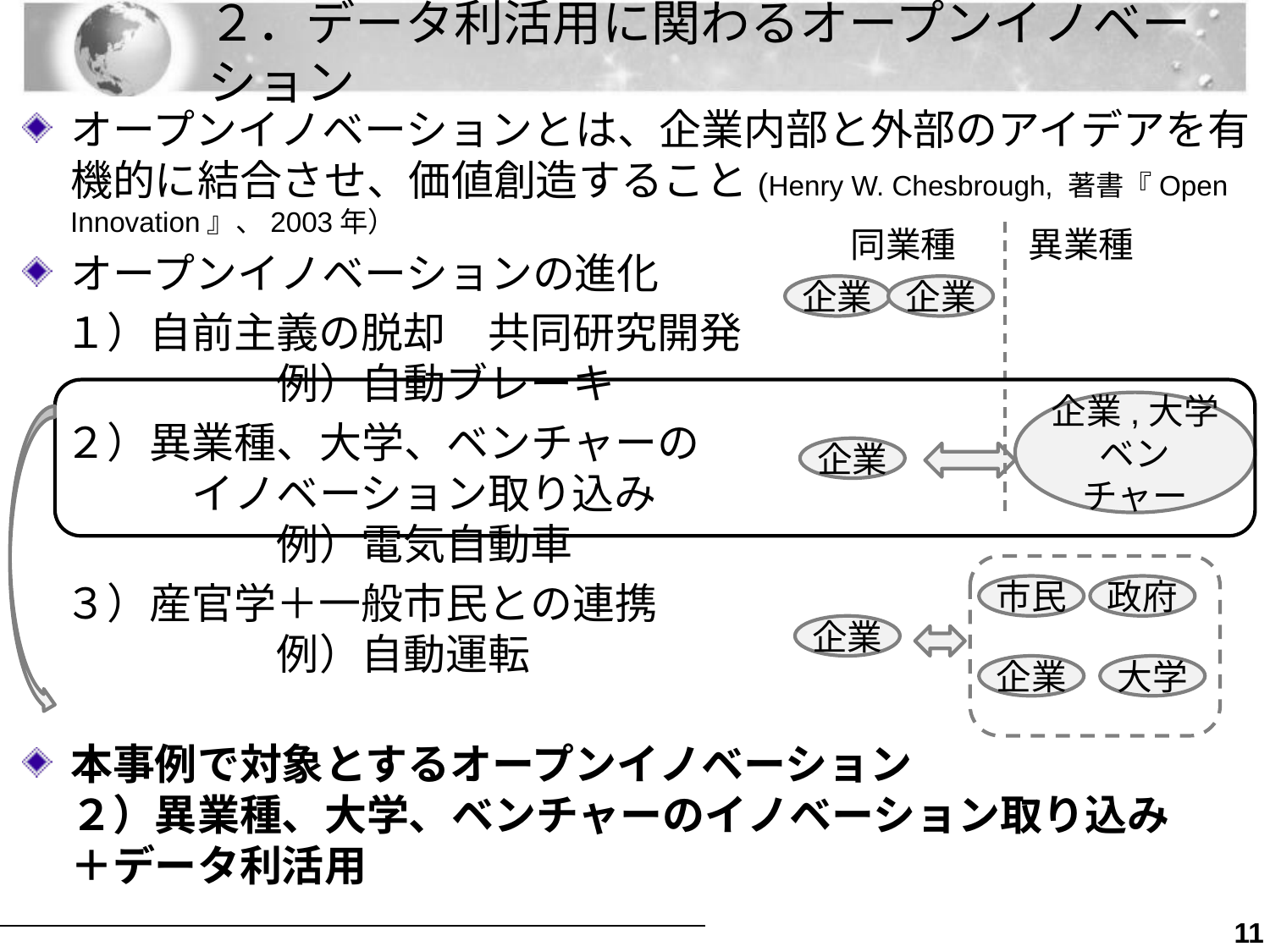

# ２．データ利活用に関わるオープンイノベーション
オープンイノベーションとは、企業内部と外部のアイデアを有機的に結合させ、価値創造すること(Henry W. Chesbrough, 著書『Open Innovation』、2003年）
オープンイノベーションの進化
　１）自前主義の脱却　共同研究開発
　　　　　　例）自動ブレーキ
　２）異業種、大学、ベンチャーの
　　　　イノベーション取り込み
　　　　　　例）電気自動車
　３）産官学＋一般市民との連携
　　　　　　例）自動運転
本事例で対象とするオープンイノベーション
２）異業種、大学、ベンチャーのイノベーション取り込み
＋データ利活用
同業種
異業種
企業
企業

企業,大学
ベンチャー

企業

市民
政府
企業

企業
大学
11